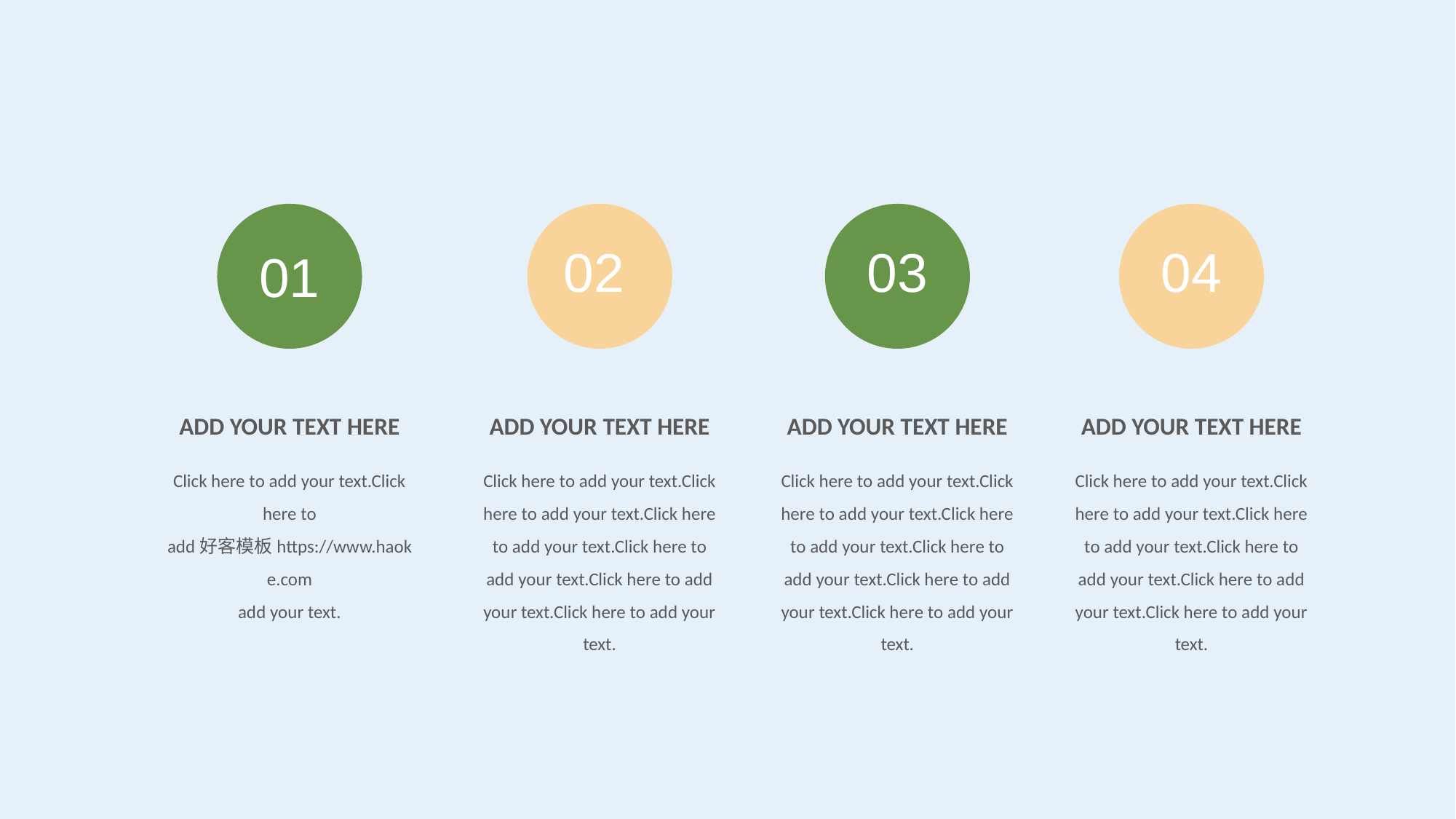

02
03
04
01
ADD YOUR TEXT HERE
ADD YOUR TEXT HERE
ADD YOUR TEXT HERE
ADD YOUR TEXT HERE
Click here to add your text.Click here to add好客模板https://www.haoke.com
add your text.
Click here to add your text.Click here to add your text.Click here to add your text.Click here to add your text.Click here to add your text.Click here to add your text.
Click here to add your text.Click here to add your text.Click here to add your text.Click here to add your text.Click here to add your text.Click here to add your text.
Click here to add your text.Click here to add your text.Click here to add your text.Click here to add your text.Click here to add your text.Click here to add your text.